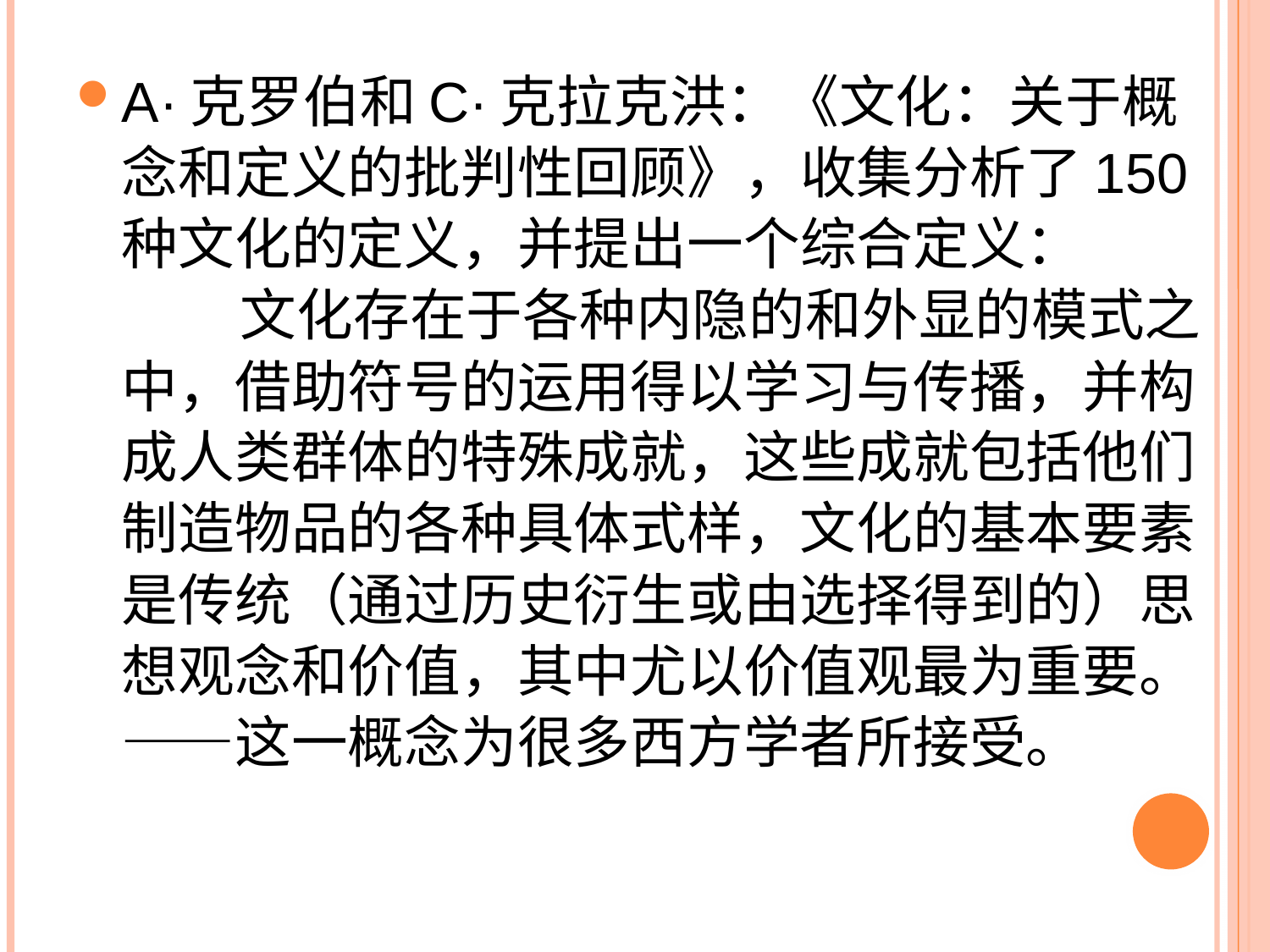

A·克罗伯和C·克拉克洪：《文化：关于概念和定义的批判性回顾》，收集分析了150种文化的定义，并提出一个综合定义：
            文化存在于各种内隐的和外显的模式之中，借助符号的运用得以学习与传播，并构成人类群体的特殊成就，这些成就包括他们制造物品的各种具体式样，文化的基本要素是传统（通过历史衍生或由选择得到的）思想观念和价值，其中尤以价值观最为重要。——这一概念为很多西方学者所接受。